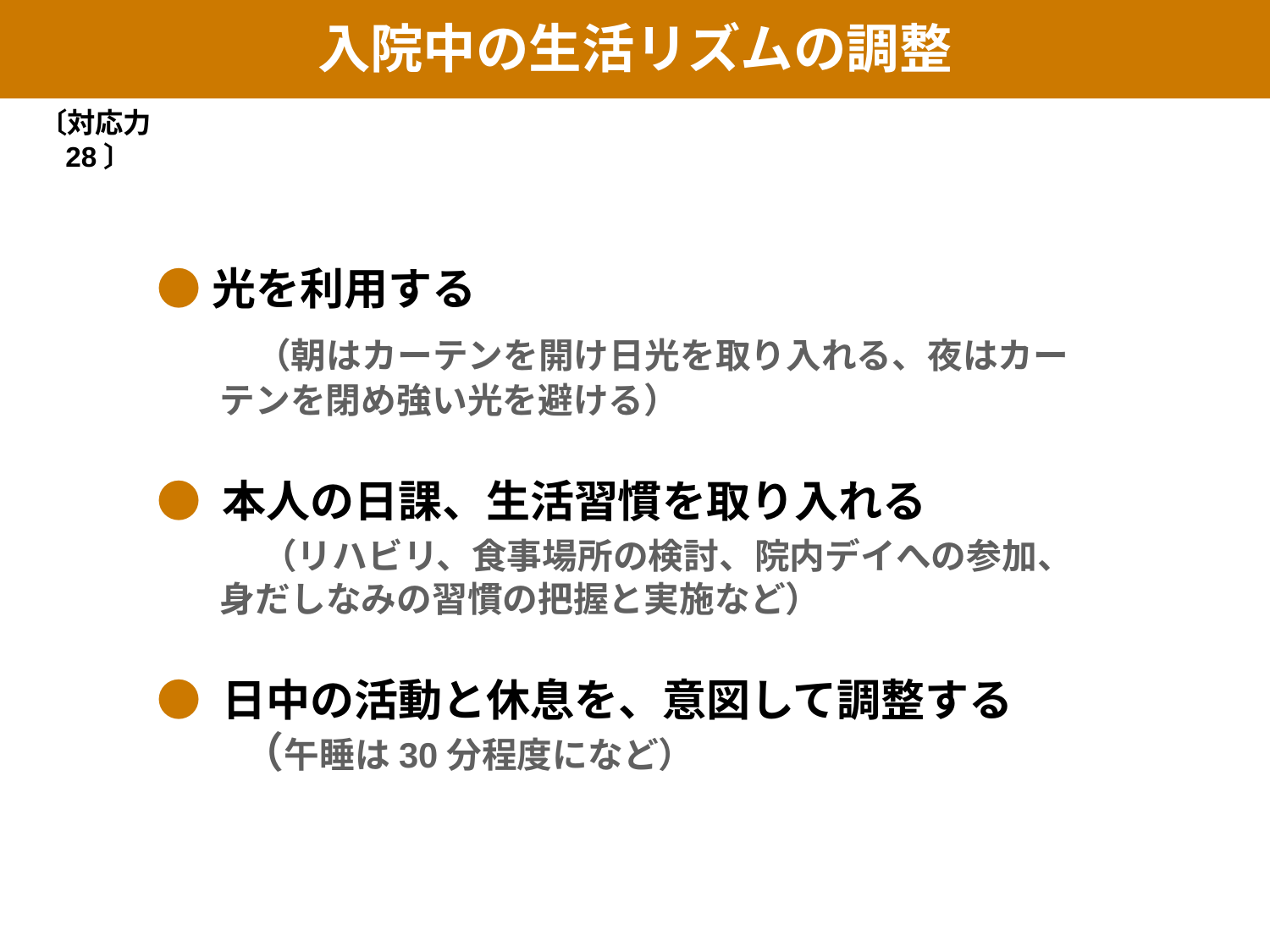

入院中の生活リズムの調整
〔対応力28〕
●光を利用する
　　（朝はカーテンを開け日光を取り入れる、夜はカーテンを閉め強い光を避ける）

● 本人の日課、生活習慣を取り入れる
 　　（リハビリ、食事場所の検討、院内デイへの参加、身だしなみの習慣の把握と実施など）

● 日中の活動と休息を、意図して調整する
　　（午睡は30分程度になど）